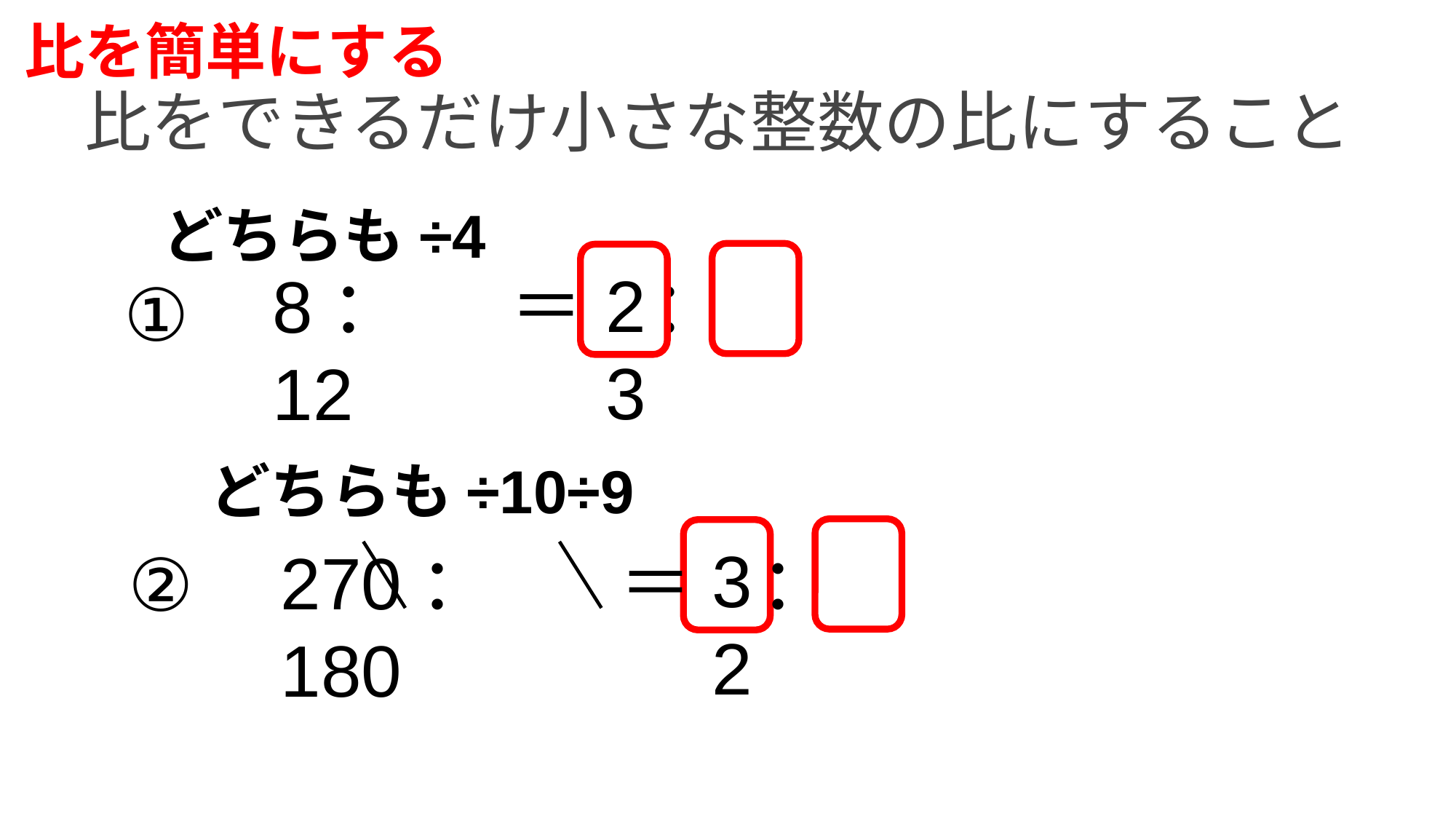

比を簡単にする
比をできるだけ小さな整数の比にすること
どちらも÷4

2　3
：
＝
8：12
①
どちらも÷10÷9

：
＝
②
270：180
3　2